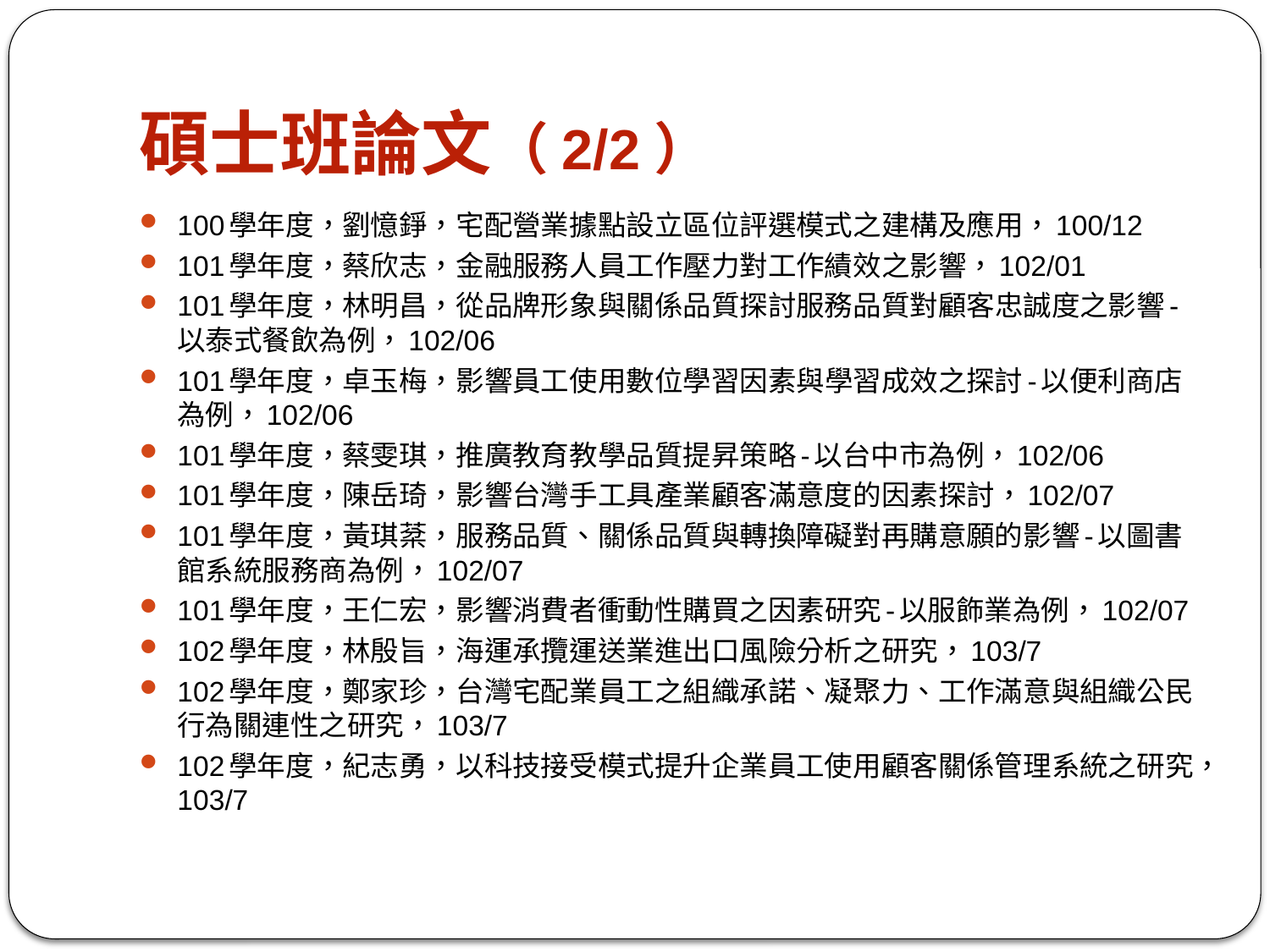

# 碩士班論文（2/2）
100學年度，劉憶錚，宅配營業據點設立區位評選模式之建構及應用，100/12
101學年度，蔡欣志，金融服務人員工作壓力對工作績效之影響，102/01
101學年度，林明昌，從品牌形象與關係品質探討服務品質對顧客忠誠度之影響-以泰式餐飲為例，102/06
101學年度，卓玉梅，影響員工使用數位學習因素與學習成效之探討-以便利商店為例，102/06
101學年度，蔡雯琪，推廣教育教學品質提昇策略-以台中市為例，102/06
101學年度，陳岳琦，影響台灣手工具產業顧客滿意度的因素探討，102/07
101學年度，黃琪棻，服務品質、關係品質與轉換障礙對再購意願的影響-以圖書館系統服務商為例，102/07
101學年度，王仁宏，影響消費者衝動性購買之因素研究-以服飾業為例，102/07
102學年度，林殷旨，海運承攬運送業進出口風險分析之研究，103/7
102學年度，鄭家珍，台灣宅配業員工之組織承諾、凝聚力、工作滿意與組織公民行為關連性之研究，103/7
102學年度，紀志勇，以科技接受模式提升企業員工使用顧客關係管理系統之研究，103/7